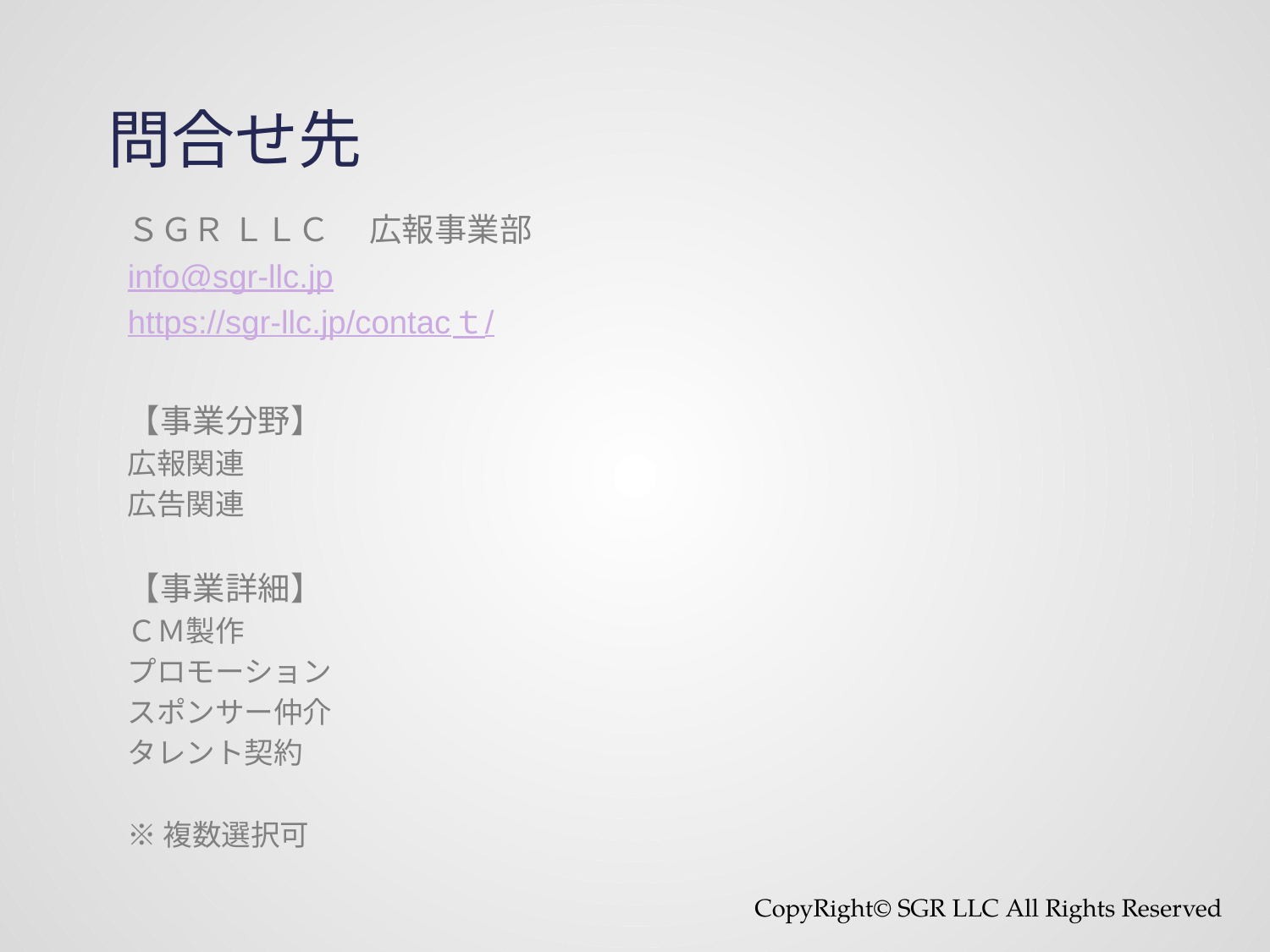

# 問合せ先
ＳＧＲ ＬＬＣ　広報事業部
info@sgr-llc.jp
https://sgr-llc.jp/contacｔ/

【事業分野】
広報関連
広告関連

【事業詳細】
ＣＭ製作
プロモーション
スポンサー仲介
タレント契約

※複数選択可
CopyRight© SGR LLC All Rights Reserved